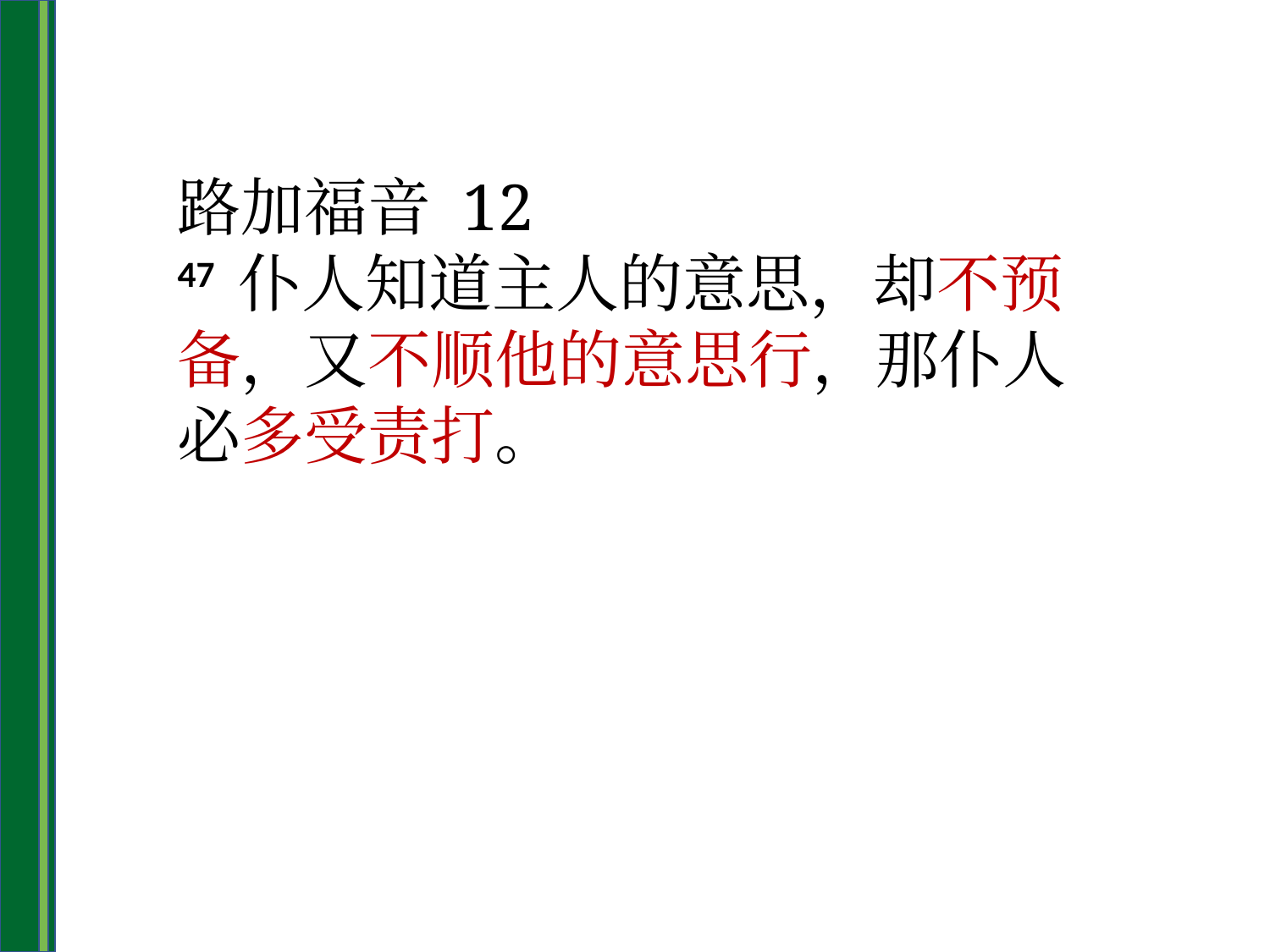

路加福音 12
47 仆人知道主人的意思，却不预备，又不顺他的意思行，那仆人必多受责打。